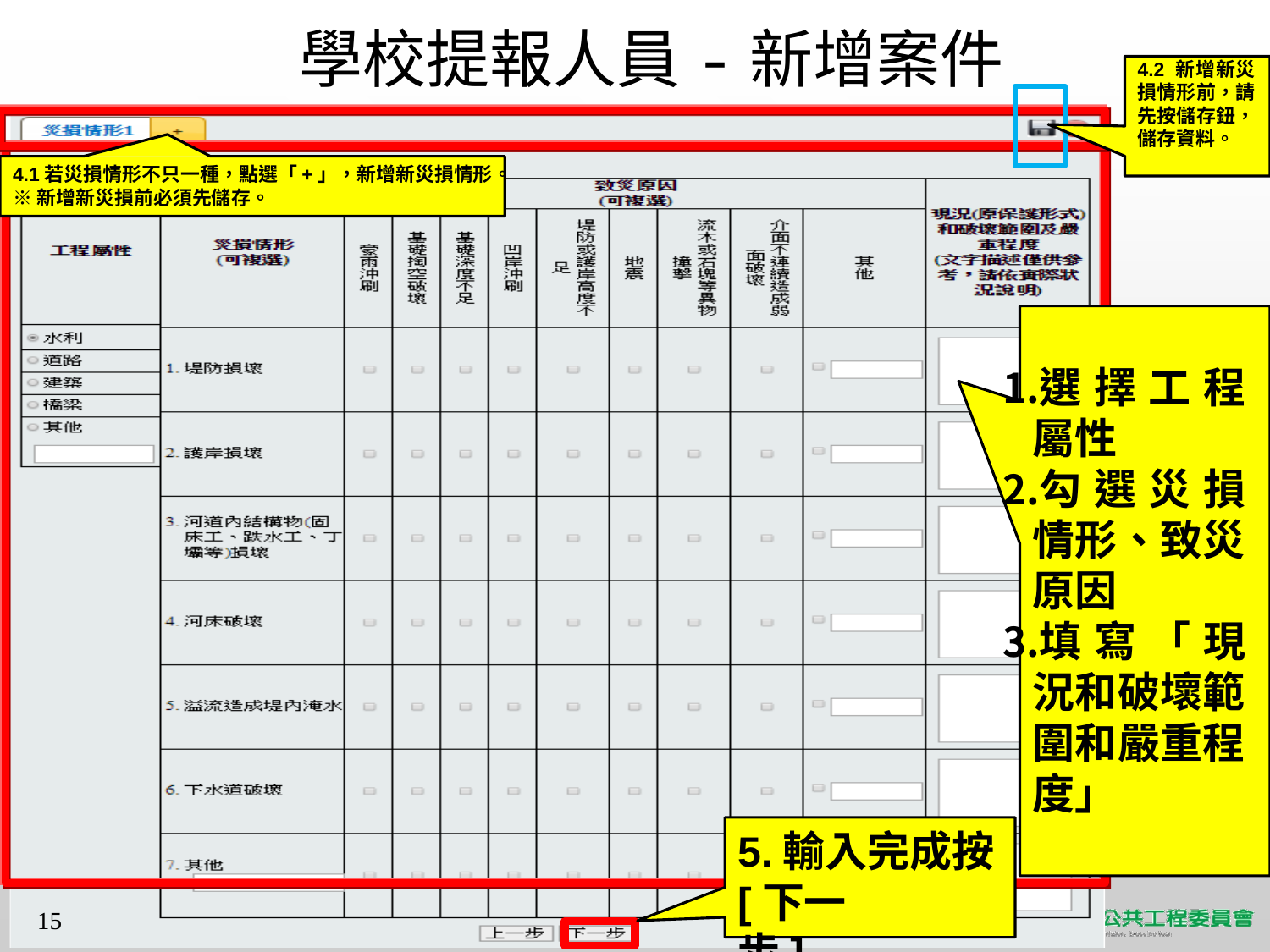

# 學校提報人員-新增案件

4.2 新增新災 損情形前，請 先按儲存鈕， 儲存資料。

4.1若災損情形不只一種，點選「+」，新增新災損情形。
※新增新災損前必須先儲存。

選擇工程 屬性
勾選災損 情形、致災 原因
填寫「現 況和破壞範 圍和嚴重程 度」
5.輸入完成按

[下一步]
15